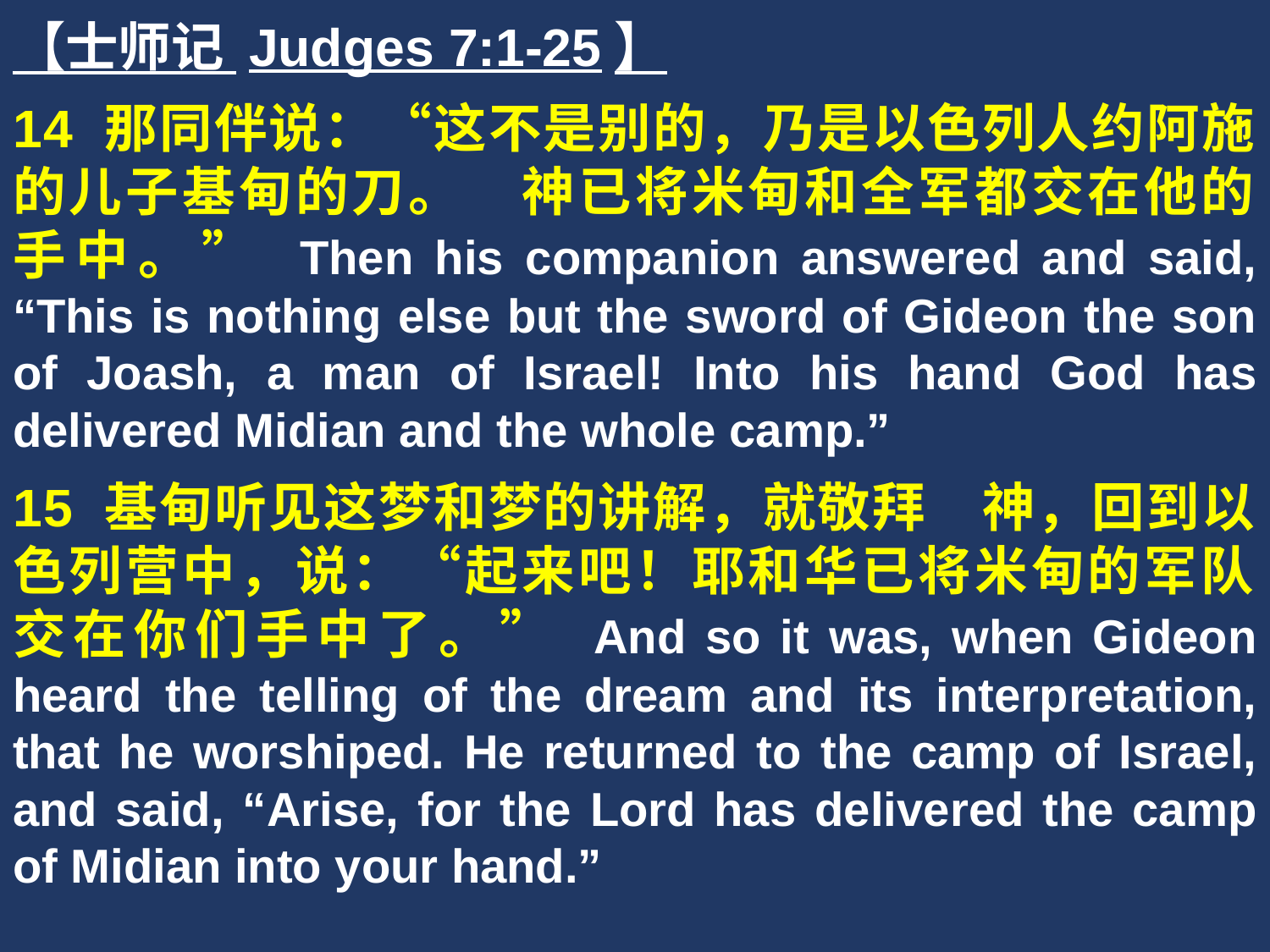

【士师记 Judges 7:1-25】
14 那同伴说：“这不是别的，乃是以色列人约阿施的儿子基甸的刀。　神已将米甸和全军都交在他的手中。” Then his companion answered and said, “This is nothing else but the sword of Gideon the son of Joash, a man of Israel! Into his hand God has delivered Midian and the whole camp.”
15 基甸听见这梦和梦的讲解，就敬拜　神，回到以色列营中，说：“起来吧！耶和华已将米甸的军队交在你们手中了。” And so it was, when Gideon heard the telling of the dream and its interpretation, that he worshiped. He returned to the camp of Israel, and said, “Arise, for the Lord has delivered the camp of Midian into your hand.”